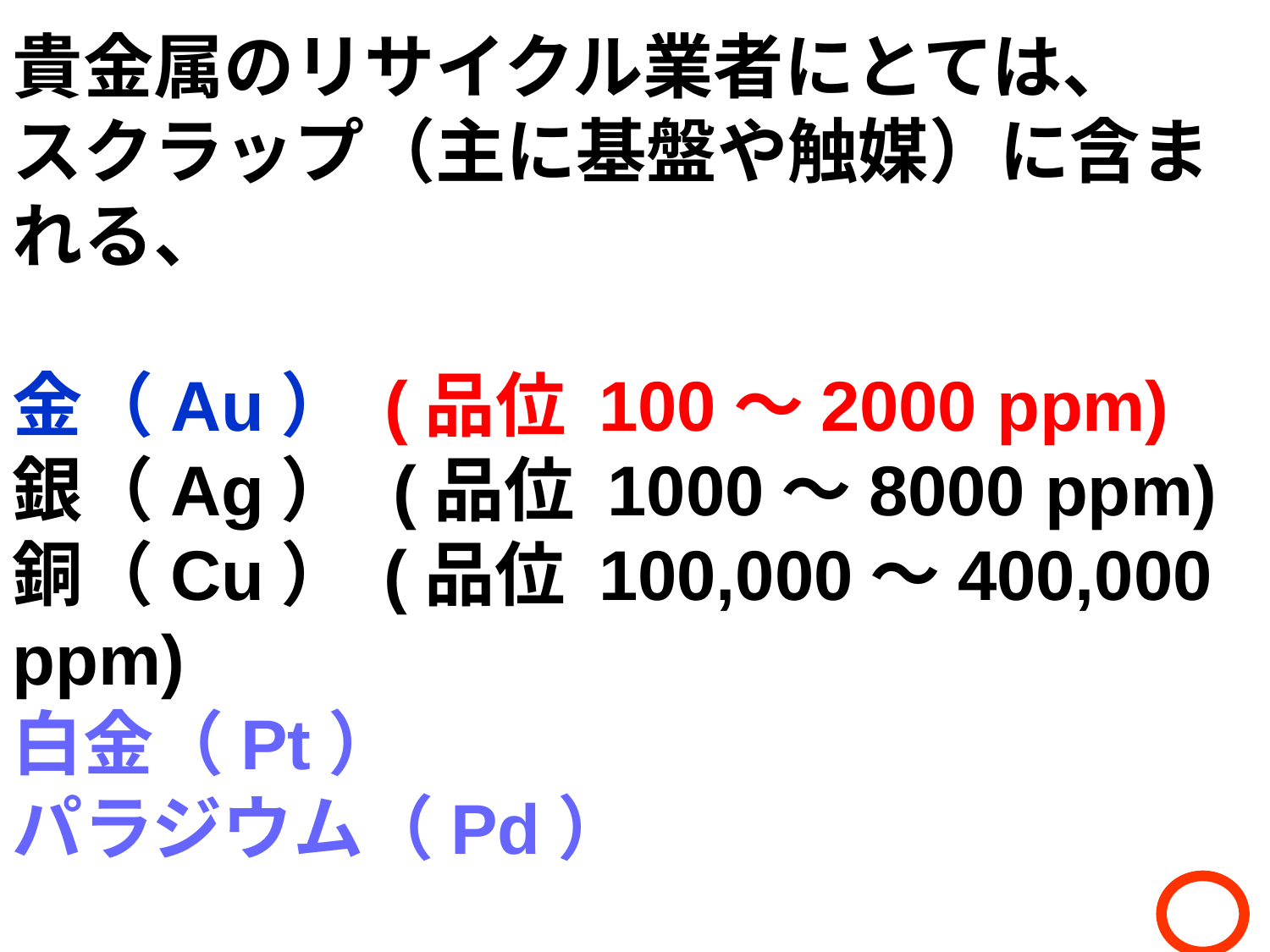

貴金属のリサイクル業者にとては、
スクラップ（主に基盤や触媒）に含まれる、

金（Au） (品位 100～2000 ppm)
銀（Ag）	(品位 1000～8000 ppm)
銅（Cu） (品位 100,000～400,000 ppm)
白金（Pt）
パラジウム（Pd）

の分析と評価が最も重要